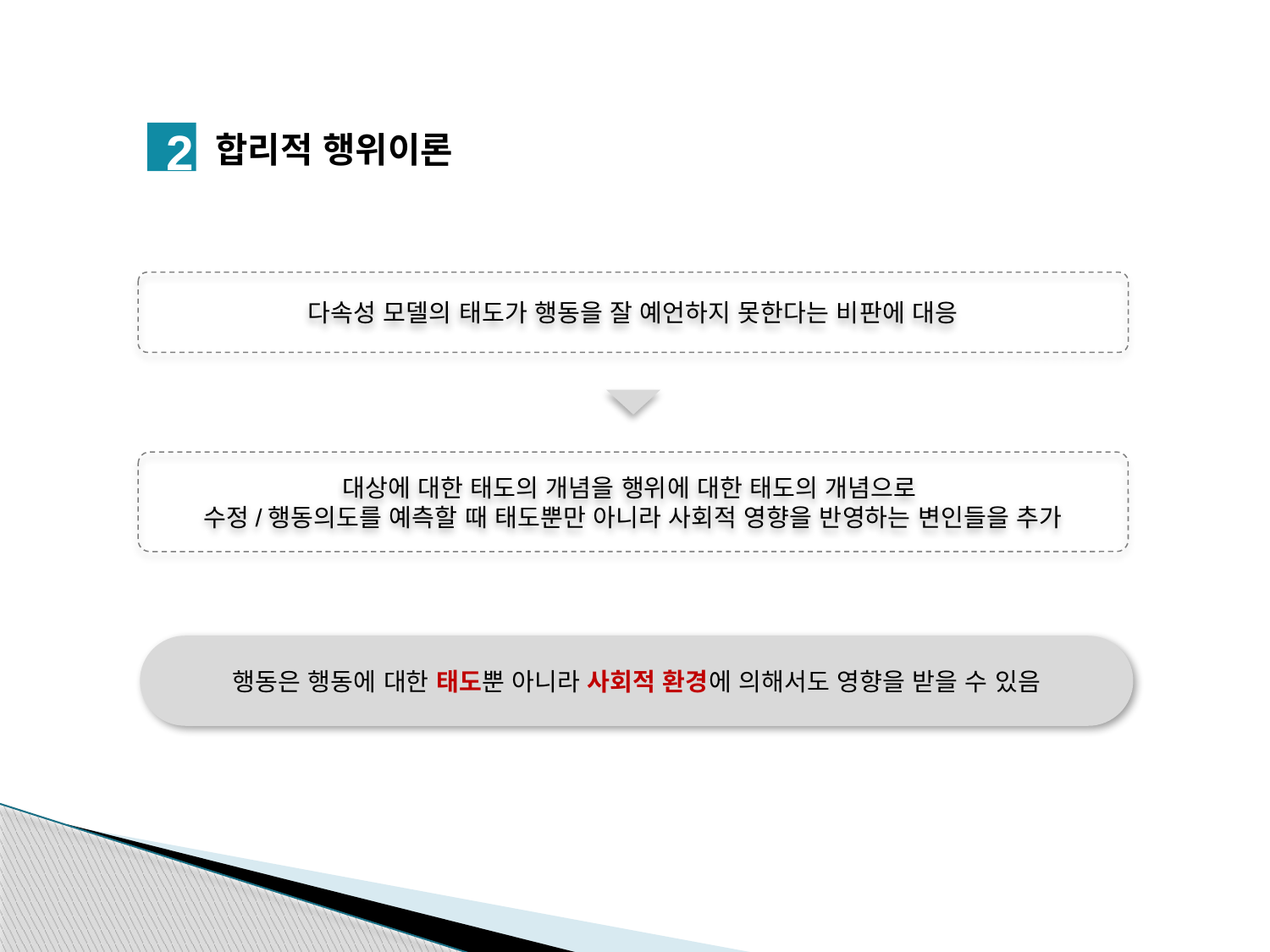

2
합리적 행위이론

다속성 모델의 태도가 행동을 잘 예언하지 못한다는 비판에 대응

대상에 대한 태도의 개념을 행위에 대한 태도의 개념으로
수정/행동의도를 예측할 때 태도뿐만 아니라 사회적 영향을 반영하는 변인들을 추가
행동은 행동에 대한 태도뿐 아니라 사회적 환경에 의해서도 영향을 받을 수 있음